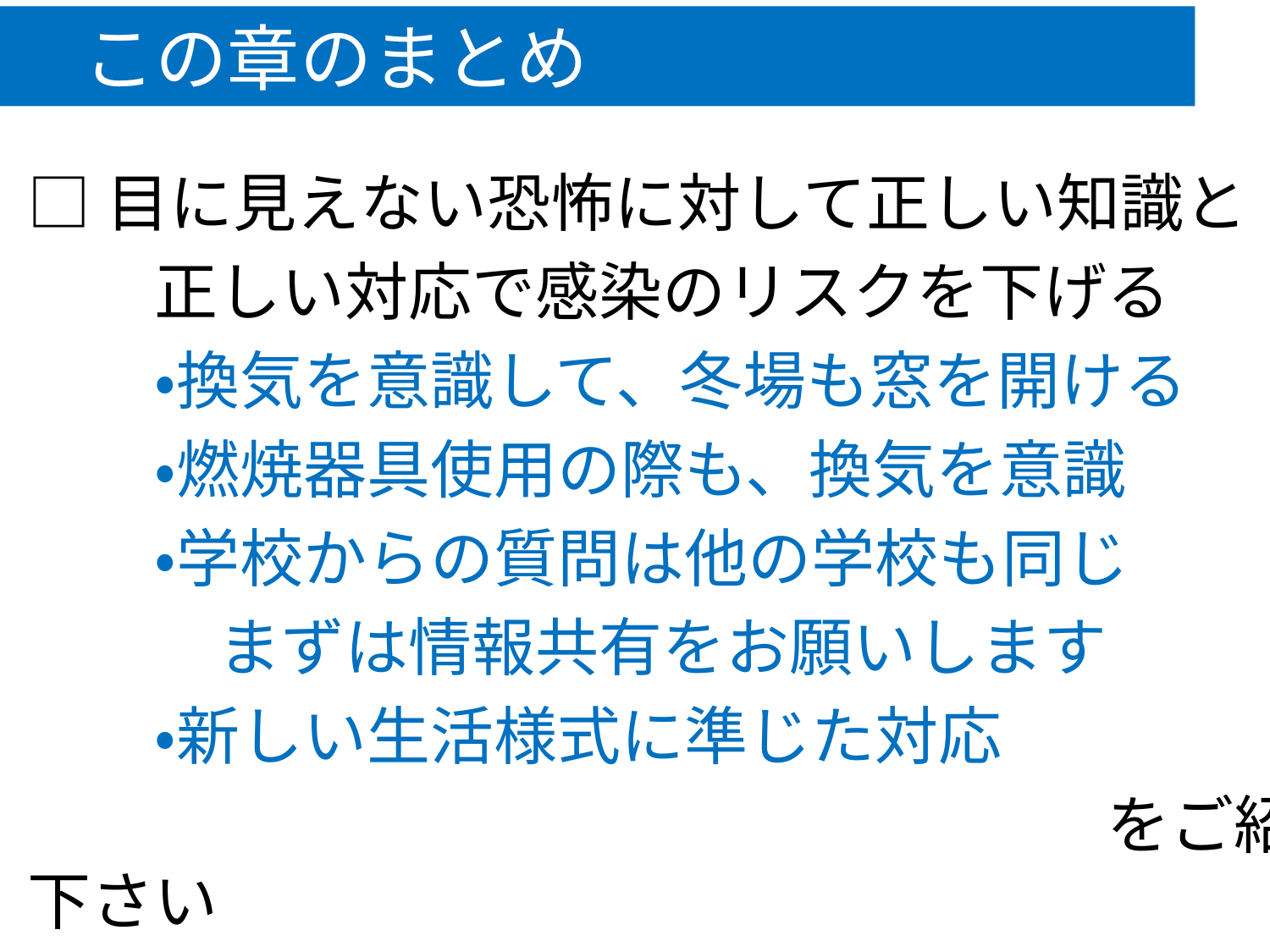

# この章のまとめ
□目に見えない恐怖に対して正しい知識と
　　正しい対応で感染のリスクを下げる
　　・換気を意識して、冬場も窓を開ける
　　・燃焼器具使用の際も、換気を意識
　　・学校からの質問は他の学校も同じ
　　　まずは情報共有をお願いします
　　・新しい生活様式に準じた対応
　　　　　　　　　　　　　　　　　をご紹介下さい